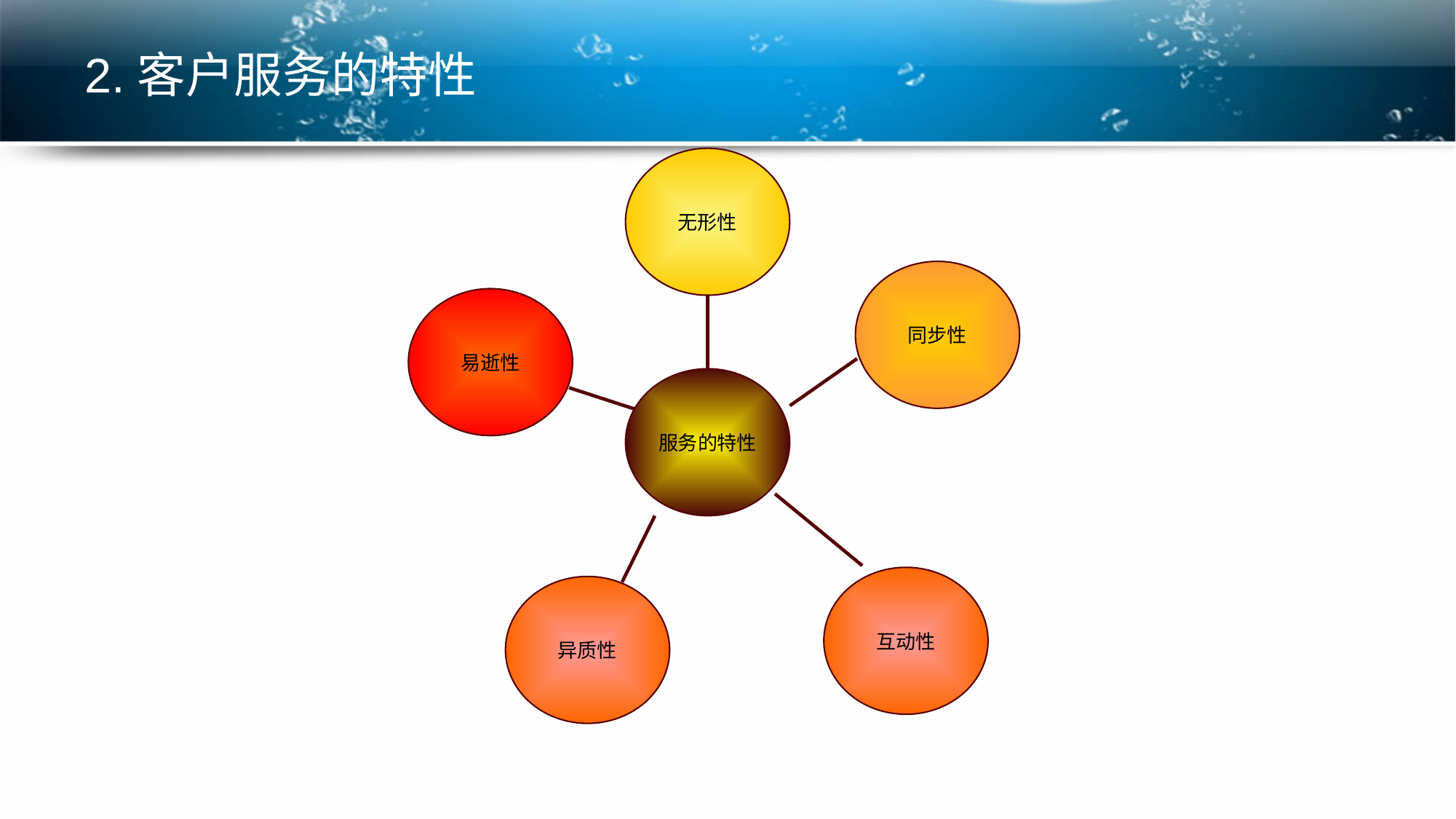

# 2.客户服务的特性

无形性

同步性
易逝性

服务的特性

互动性
异质性